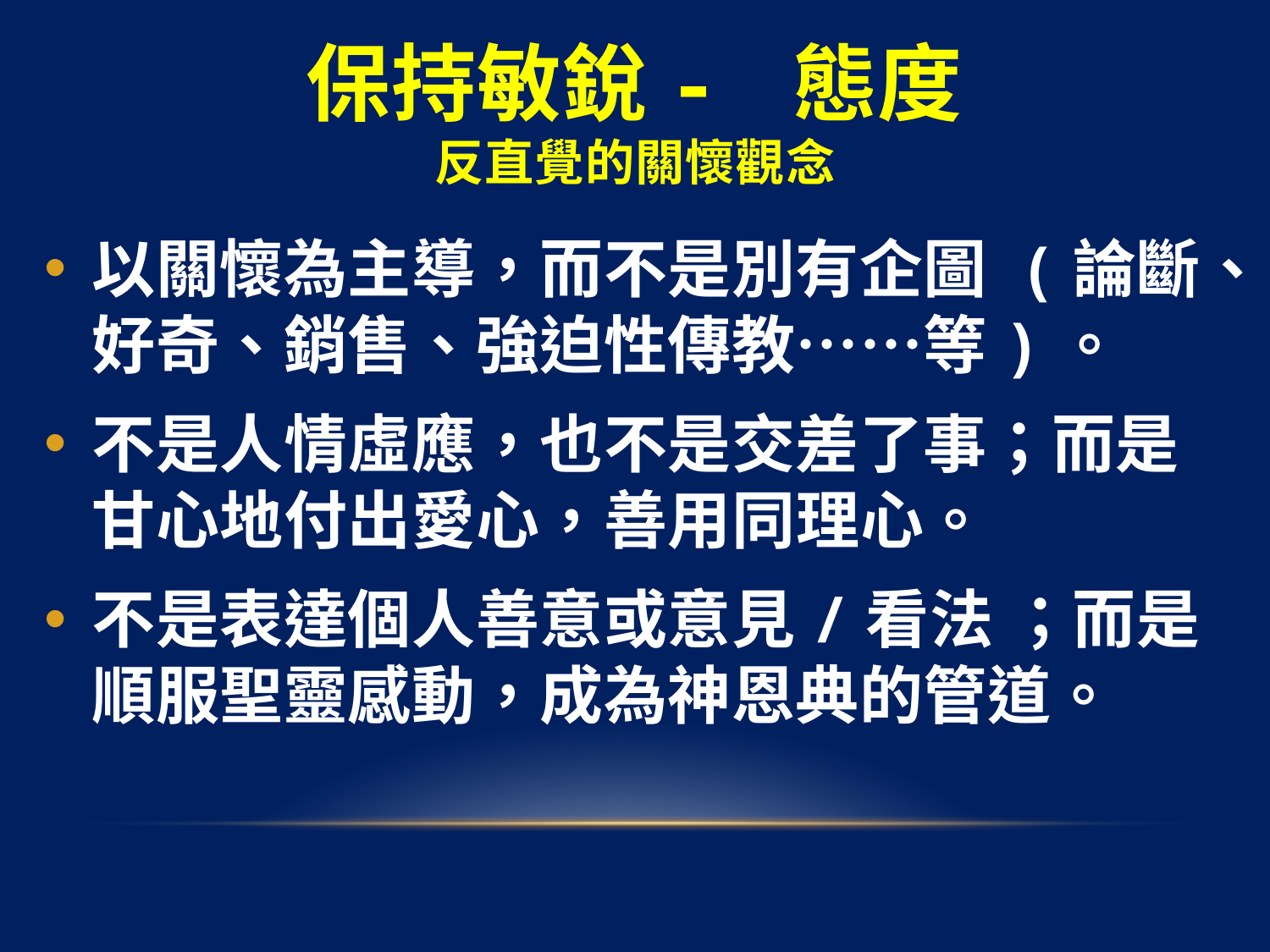

# 保持敏銳- 態度 反直覺的關懷觀念
以關懷為主導，而不是別有企圖 (論斷、好奇、銷售、強迫性傳教……等)。
不是人情虛應，也不是交差了事；而是甘心地付出愛心，善用同理心。
不是表達個人善意或意見/看法 ；而是順服聖靈感動，成為神恩典的管道。